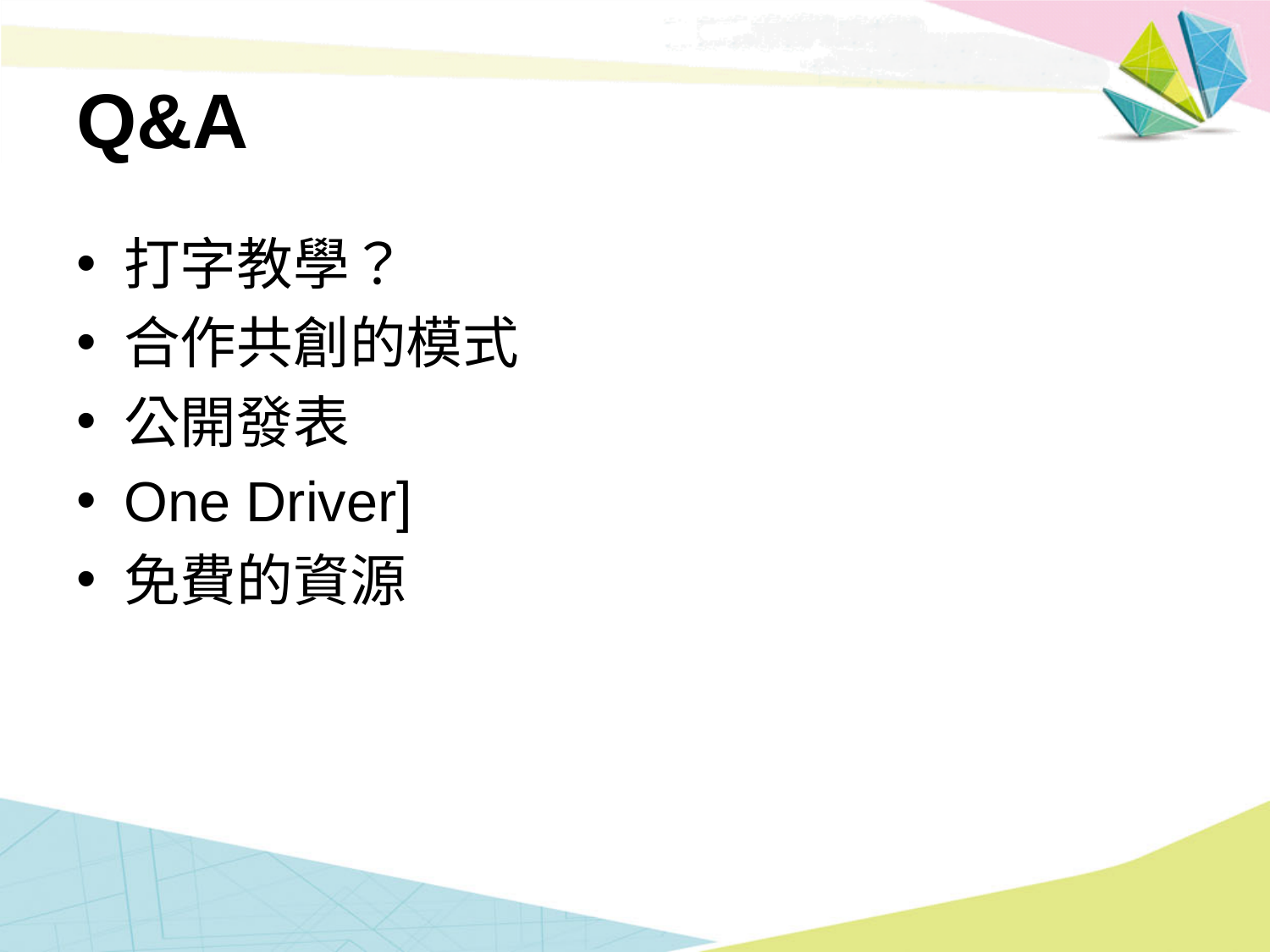

# Q&A
打字教學？
合作共創的模式
公開發表
One Driver]
免費的資源